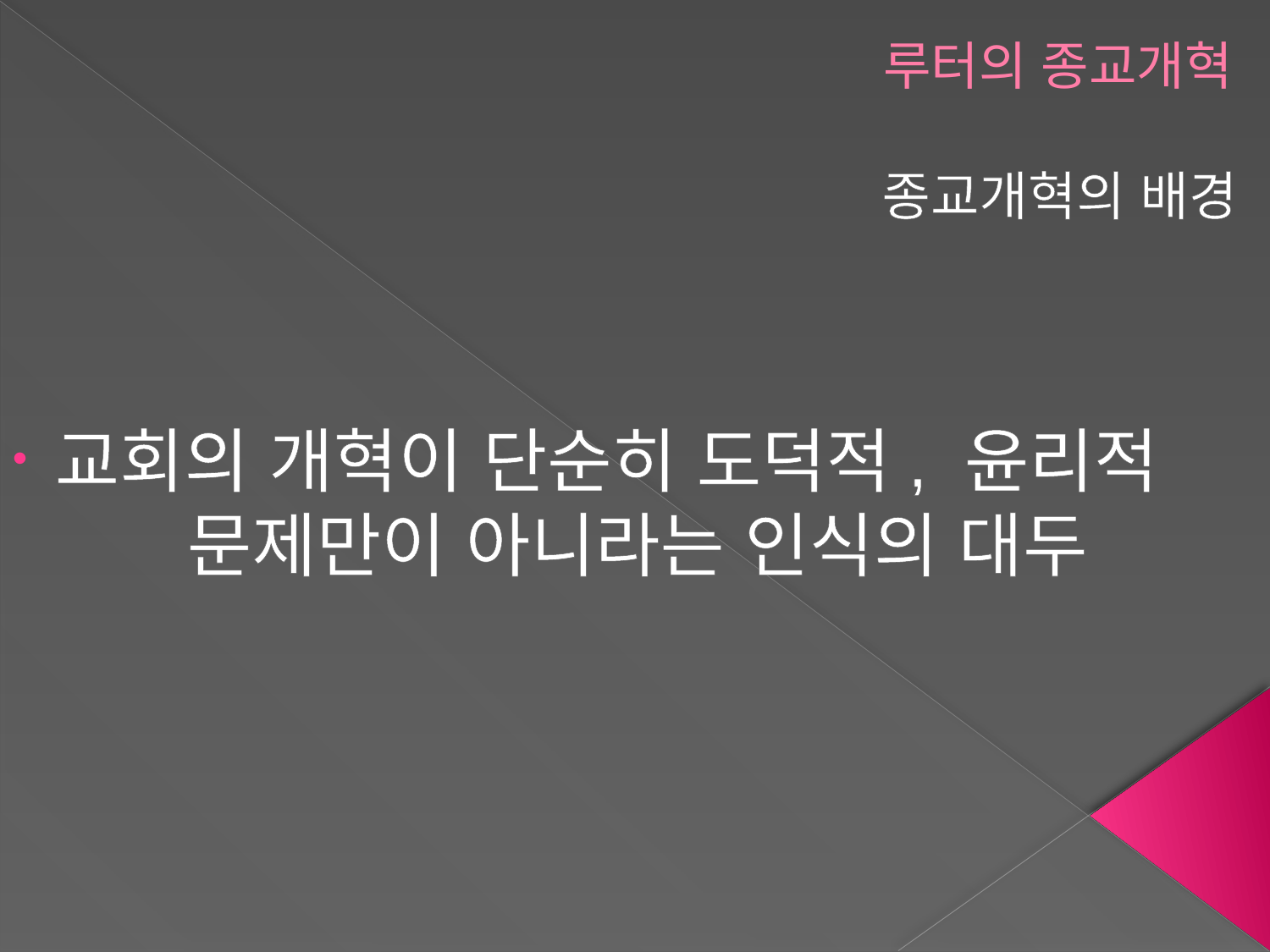

# 루터의 종교개혁
종교개혁의 배경

 교회의 개혁이 단순히 도덕적, 윤리적
        문제만이 아니라는 인식의 대두